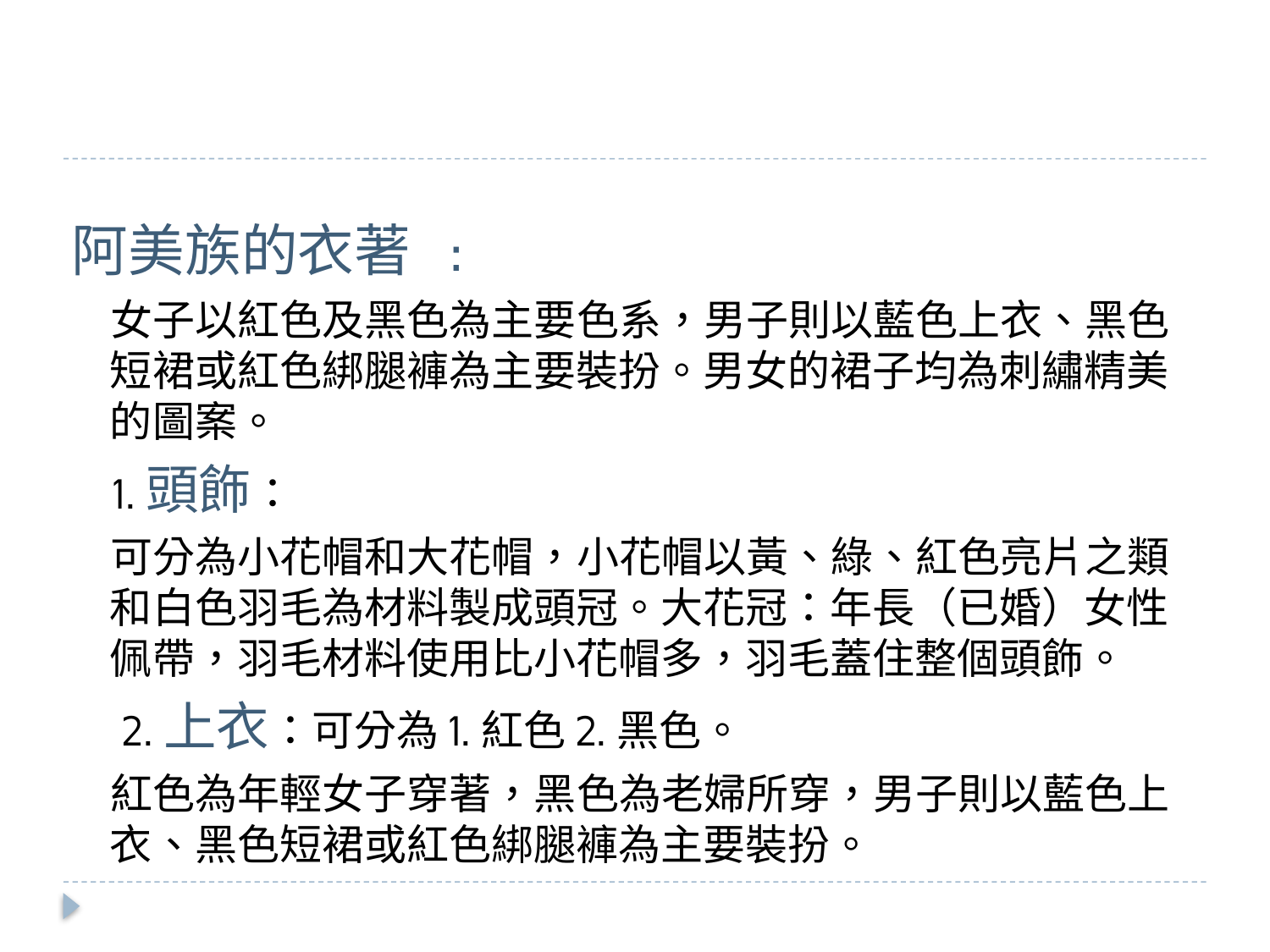

阿美族的衣著  :
   女子以紅色及黑色為主要色系，男子則以藍色上衣、黑色短裙或紅色綁腿褲為主要裝扮。男女的裙子均為刺繡精美的圖案。
   1.頭飾：
   可分為小花帽和大花帽，小花帽以黃、綠、紅色亮片之類和白色羽毛為材料製成頭冠。大花冠：年長（已婚）女性佩帶，羽毛材料使用比小花帽多，羽毛蓋住整個頭飾。
    2.上衣：可分為1.紅色2.黑色。
   紅色為年輕女子穿著，黑色為老婦所穿，男子則以藍色上衣、黑色短裙或紅色綁腿褲為主要裝扮。